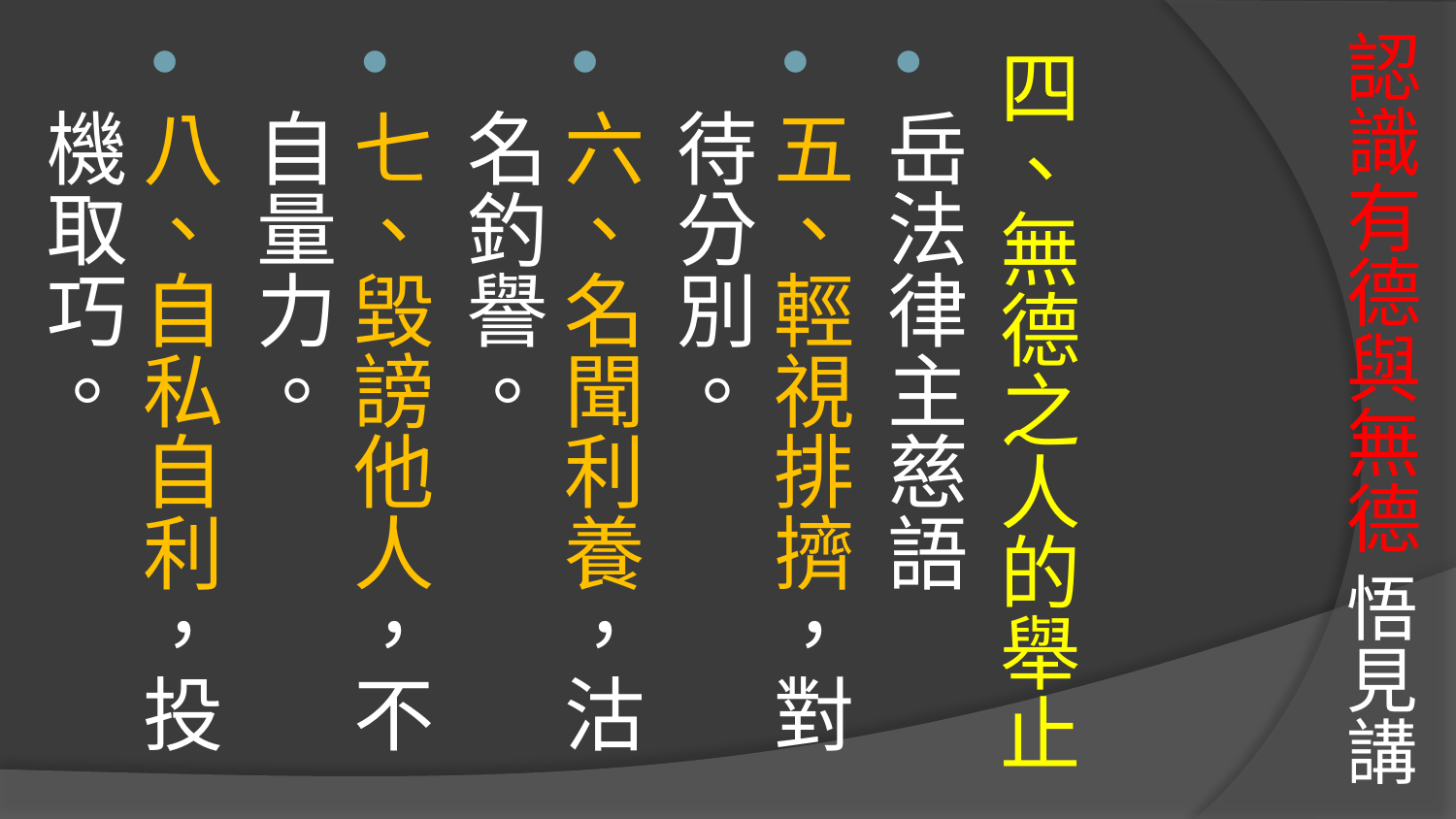

# 認識有德與無德 悟見講
四、無德之人的舉止
岳法律主慈語
五、輕視排擠，對待分別。
六、名聞利養，沽名釣譽。
七、毀謗他人，不自量力。
八、自私自利，投機取巧。